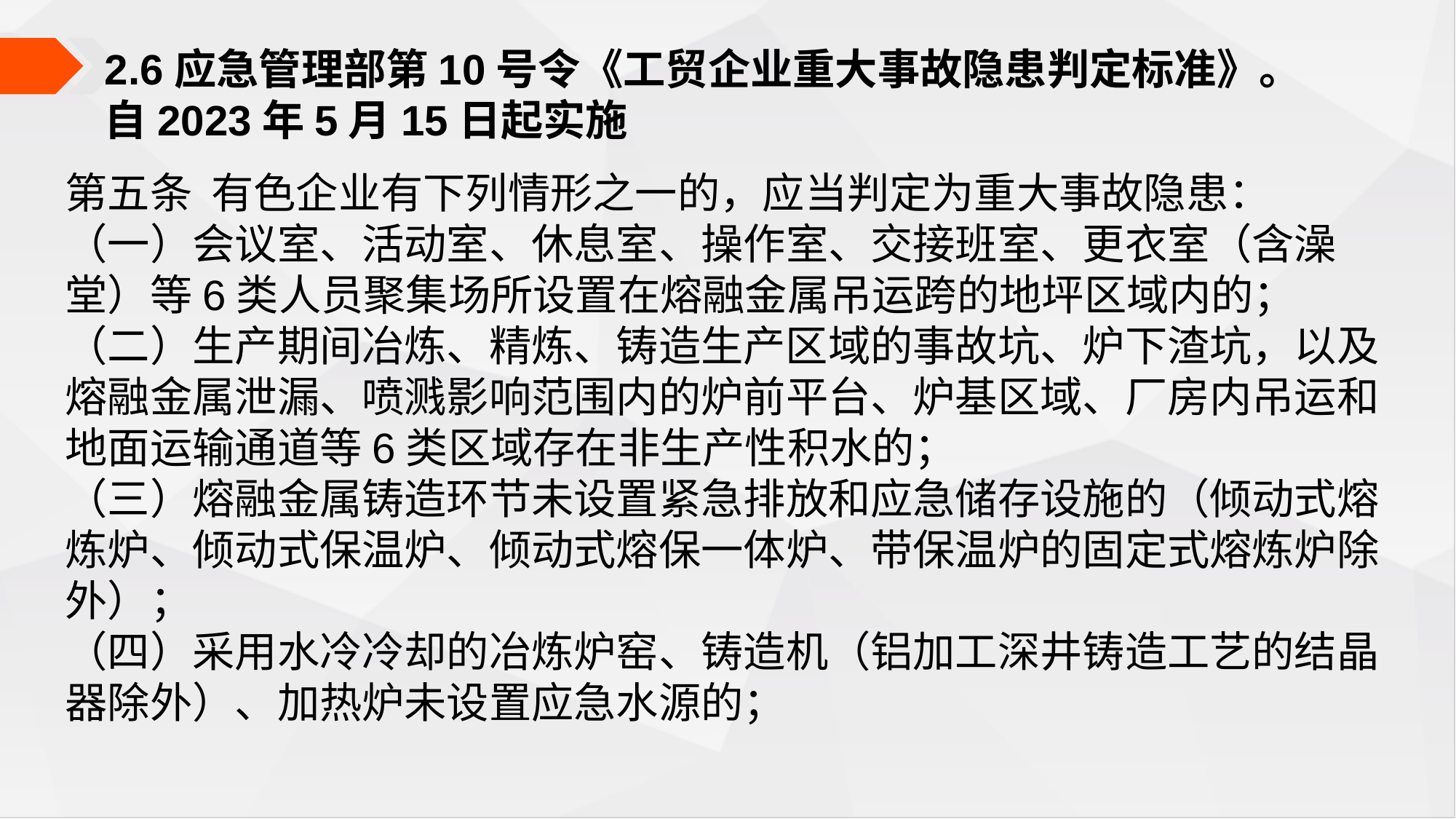

2.6应急管理部第10号令《工贸企业重大事故隐患判定标准》。自2023年5月15日起实施

第五条  有色企业有下列情形之一的，应当判定为重大事故隐患：
（一）会议室、活动室、休息室、操作室、交接班室、更衣室（含澡堂）等6类人员聚集场所设置在熔融金属吊运跨的地坪区域内的；
（二）生产期间冶炼、精炼、铸造生产区域的事故坑、炉下渣坑，以及熔融金属泄漏、喷溅影响范围内的炉前平台、炉基区域、厂房内吊运和地面运输通道等6类区域存在非生产性积水的；
（三）熔融金属铸造环节未设置紧急排放和应急储存设施的（倾动式熔炼炉、倾动式保温炉、倾动式熔保一体炉、带保温炉的固定式熔炼炉除外）；
（四）采用水冷冷却的冶炼炉窑、铸造机（铝加工深井铸造工艺的结晶器除外）、加热炉未设置应急水源的；